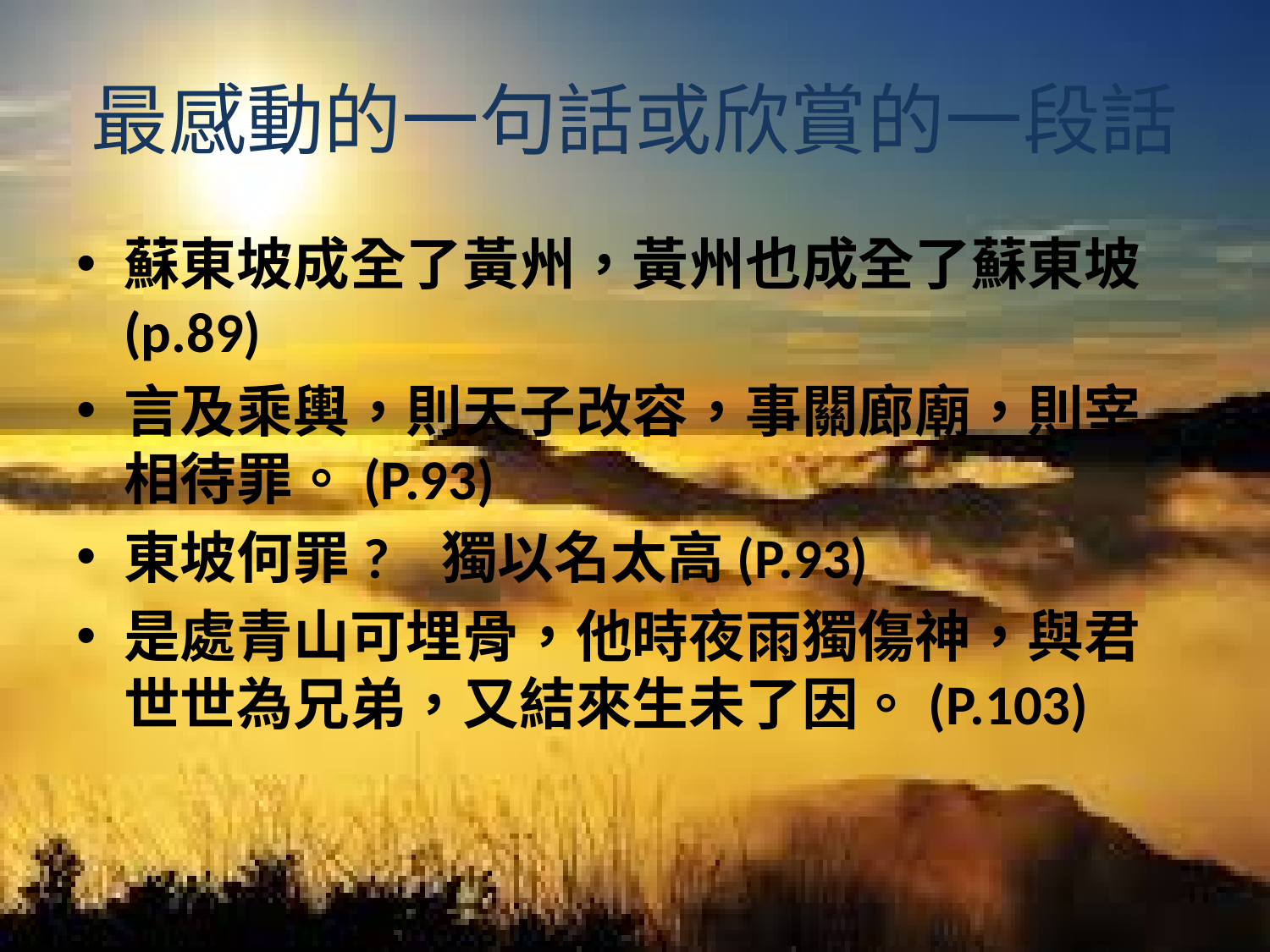

# 最感動的一句話或欣賞的一段話
蘇東坡成全了黃州，黃州也成全了蘇東坡(p.89)
言及乘輿，則天子改容，事關廊廟，則宰相待罪。(P.93)
東坡何罪?   獨以名太高(P.93)
是處青山可埋骨，他時夜雨獨傷神，與君世世為兄弟，又結來生未了因。(P.103)